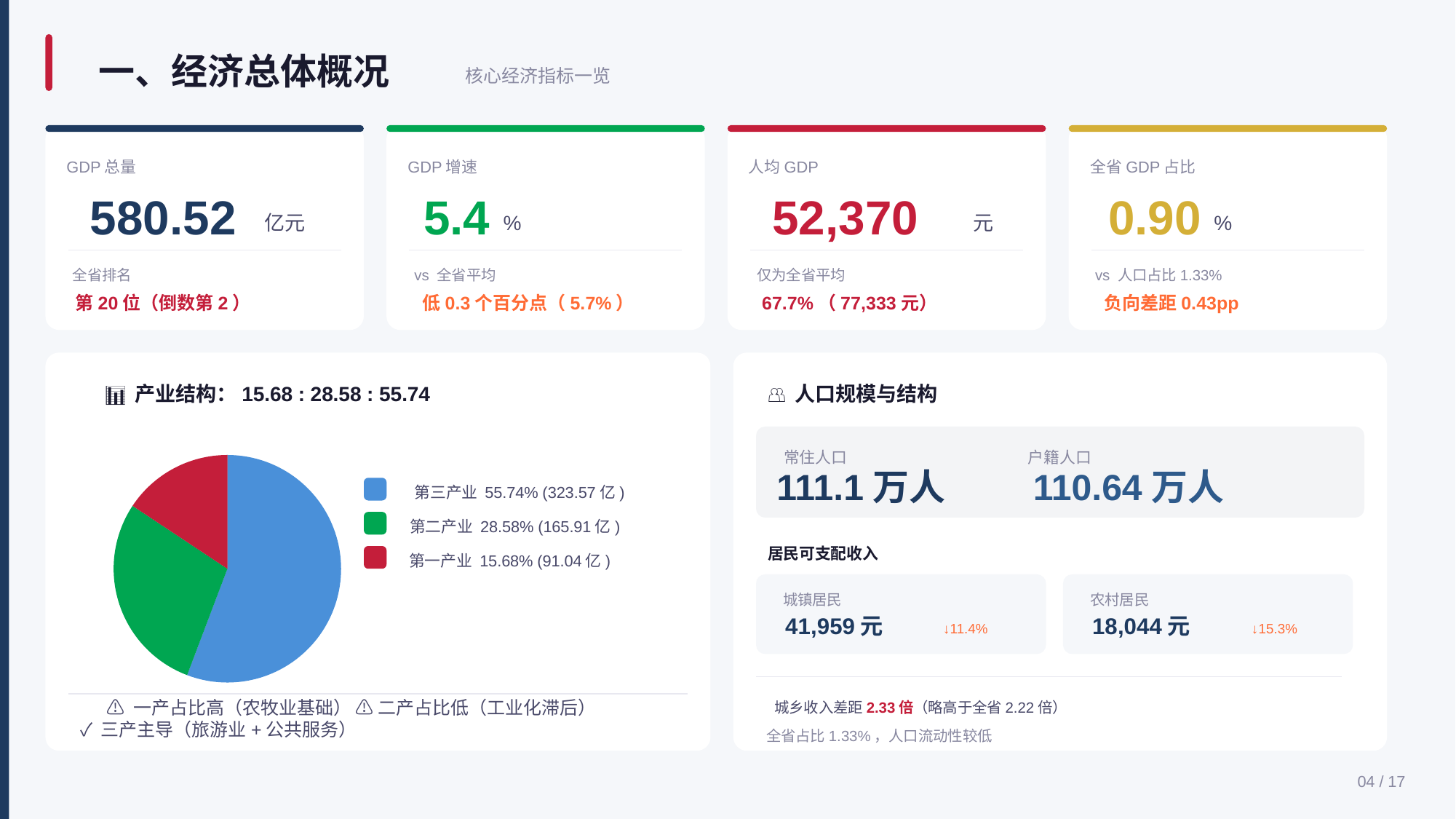

一、经济总体概况
核心经济指标一览

GDP总量
580.52
亿元

全省排名
第20位（倒数第2）

GDP增速
5.4
%

vs 全省平均
低0.3个百分点（5.7%）

人均GDP
52,370
元

仅为全省平均
67.7%（77,333元）

全省GDP占比
0.90
%

vs 人口占比1.33%
负向差距0.43pp

📊 产业结构：15.68 : 28.58 : 55.74

第三产业 55.74% (323.57亿)

第二产业 28.58% (165.91亿)

第一产业 15.68% (91.04亿)

⚠️ 一产占比高（农牧业基础） ⚠️ 二产占比低（工业化滞后）
✓ 三产主导（旅游业+公共服务）

👥 人口规模与结构

常住人口
户籍人口
111.1万人
110.64万人
居民可支配收入

城镇居民
农村居民
41,959元
18,044元
↓11.4%
↓15.3%

城乡收入差距2.33倍（略高于全省2.22倍）
全省占比1.33%，人口流动性较低
04 / 17